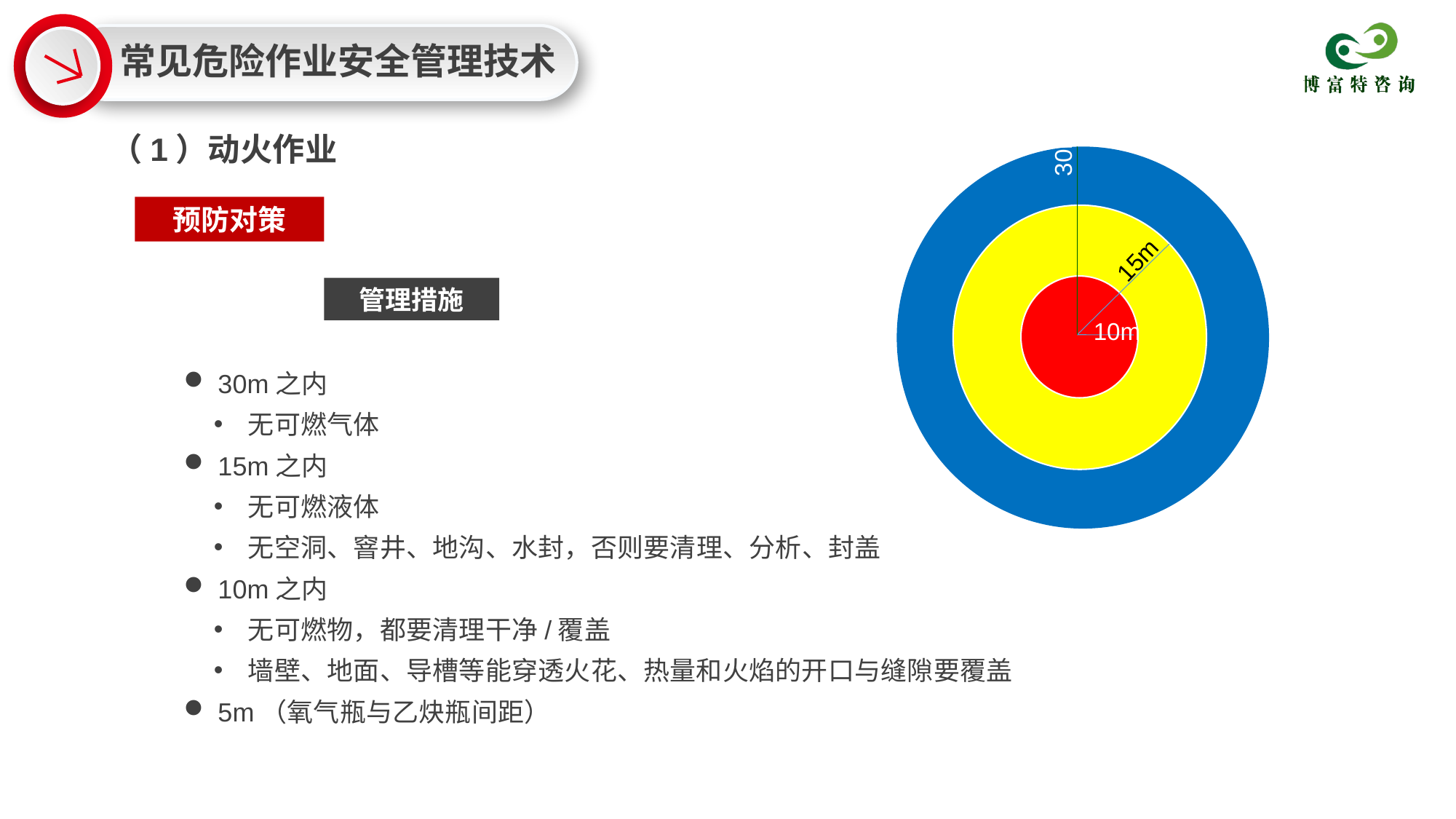

常见危险作业安全管理技术
30m

15m

10m
（1）动火作业
预防对策
管理措施
30m之内
无可燃气体
15m之内
无可燃液体
无空洞、窨井、地沟、水封，否则要清理、分析、封盖
10m之内
无可燃物，都要清理干净/覆盖
墙壁、地面、导槽等能穿透火花、热量和火焰的开口与缝隙要覆盖
5m（氧气瓶与乙炔瓶间距）